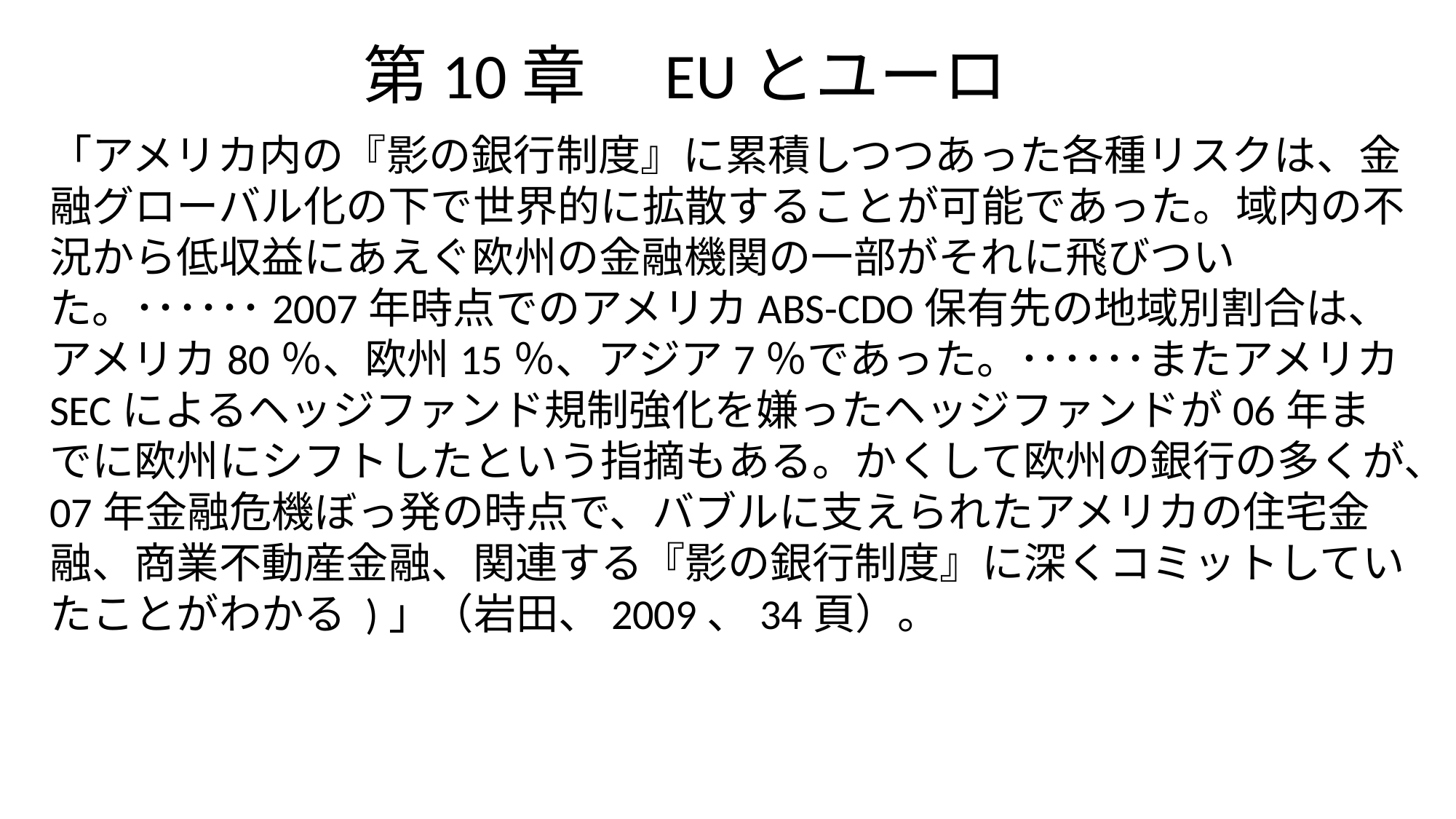

# 第10章　EUとユーロ

「アメリカ内の『影の銀行制度』に累積しつつあった各種リスクは、金融グローバル化の下で世界的に拡散することが可能であった。域内の不況から低収益にあえぐ欧州の金融機関の一部がそれに飛びついた。･･････2007年時点でのアメリカABS-CDO保有先の地域別割合は、アメリカ80％、欧州15％、アジア7％であった。･･････またアメリカSECによるヘッジファンド規制強化を嫌ったヘッジファンドが06年までに欧州にシフトしたという指摘もある。かくして欧州の銀行の多くが、07年金融危機ぼっ発の時点で、バブルに支えられたアメリカの住宅金融、商業不動産金融、関連する『影の銀行制度』に深くコミットしていたことがわかる )」（岩田、2009、34頁）。